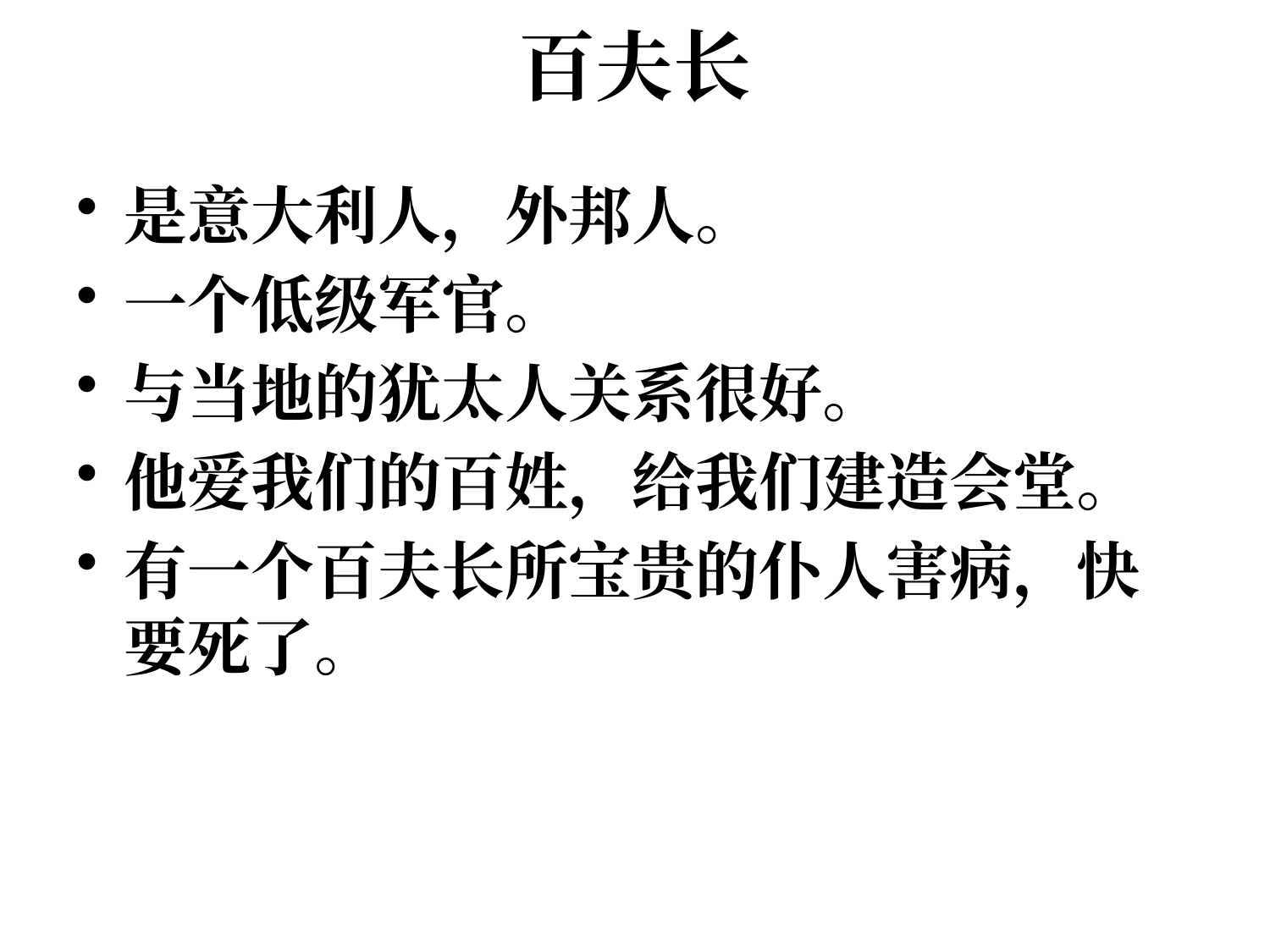

# 百夫长
是意大利人，外邦人。
一个低级军官。
与当地的犹太人关系很好。
他爱我们的百姓，给我们建造会堂。
有一个百夫长所宝贵的仆人害病，快要死了。